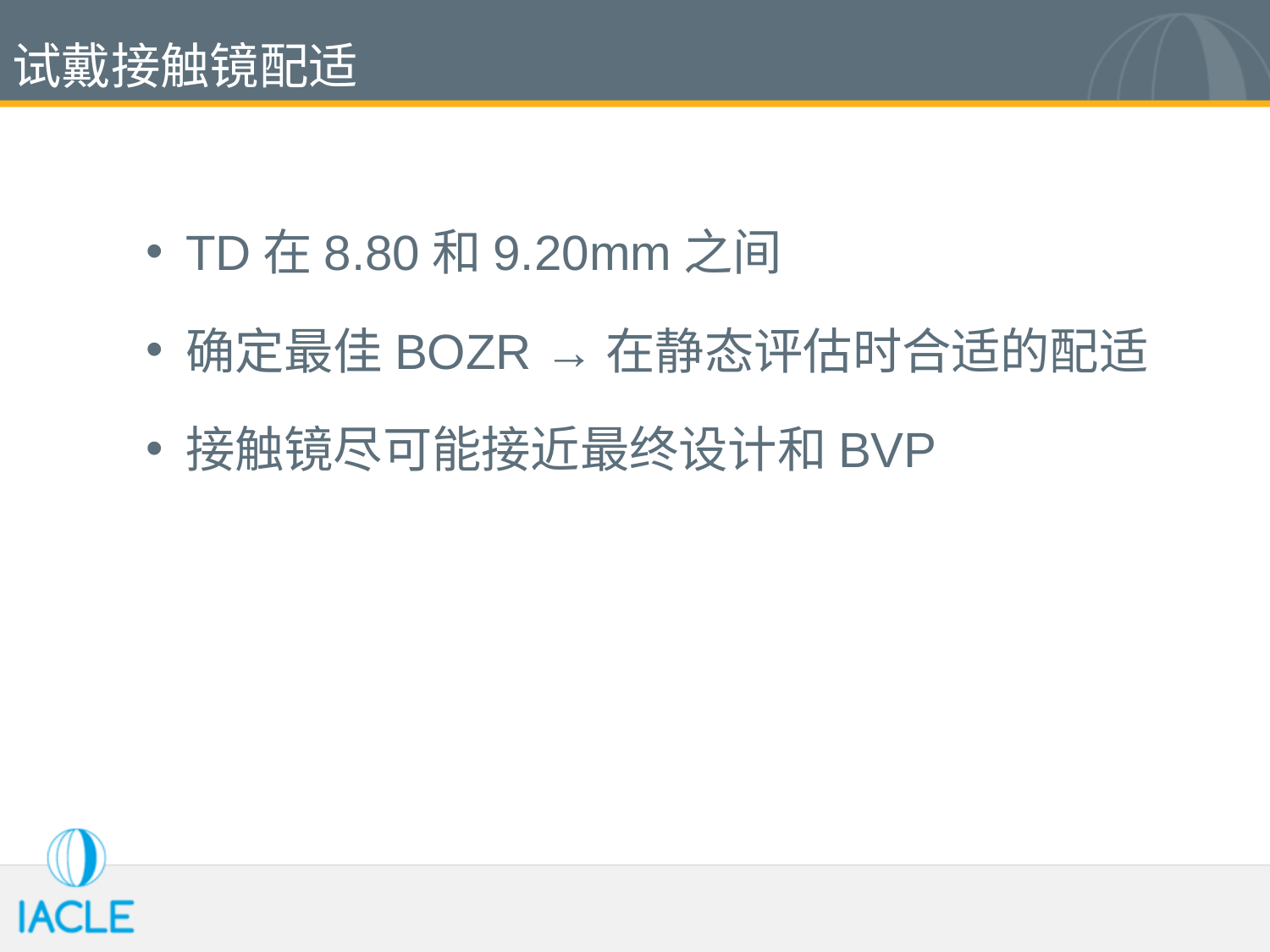

# 试戴接触镜配适
TD在8.80和9.20mm之间
确定最佳BOZR →在静态评估时合适的配适
接触镜尽可能接近最终设计和BVP